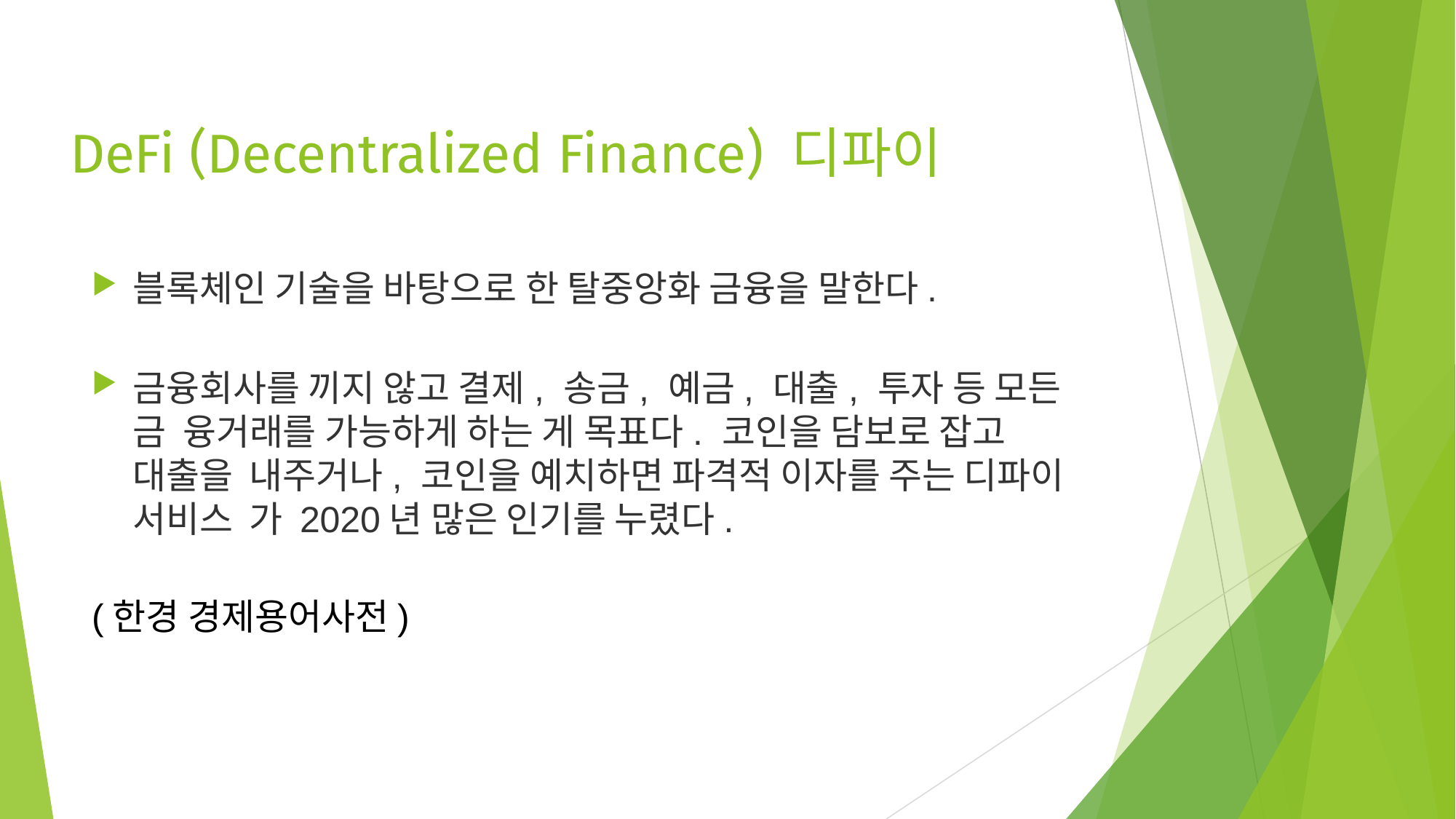

# DeFi (Decentralized Finance) 디파이
블록체인 기술을 바탕으로 한 탈중앙화 금융을 말한다.

금융회사를 끼지 않고 결제, 송금, 예금, 대출, 투자 등 모든 금  융거래를 가능하게 하는 게 목표다. 코인을 담보로 잡고 대출을  내주거나, 코인을 예치하면 파격적 이자를 주는 디파이 서비스  가 2020년 많은 인기를 누렸다.

(한경 경제용어사전)